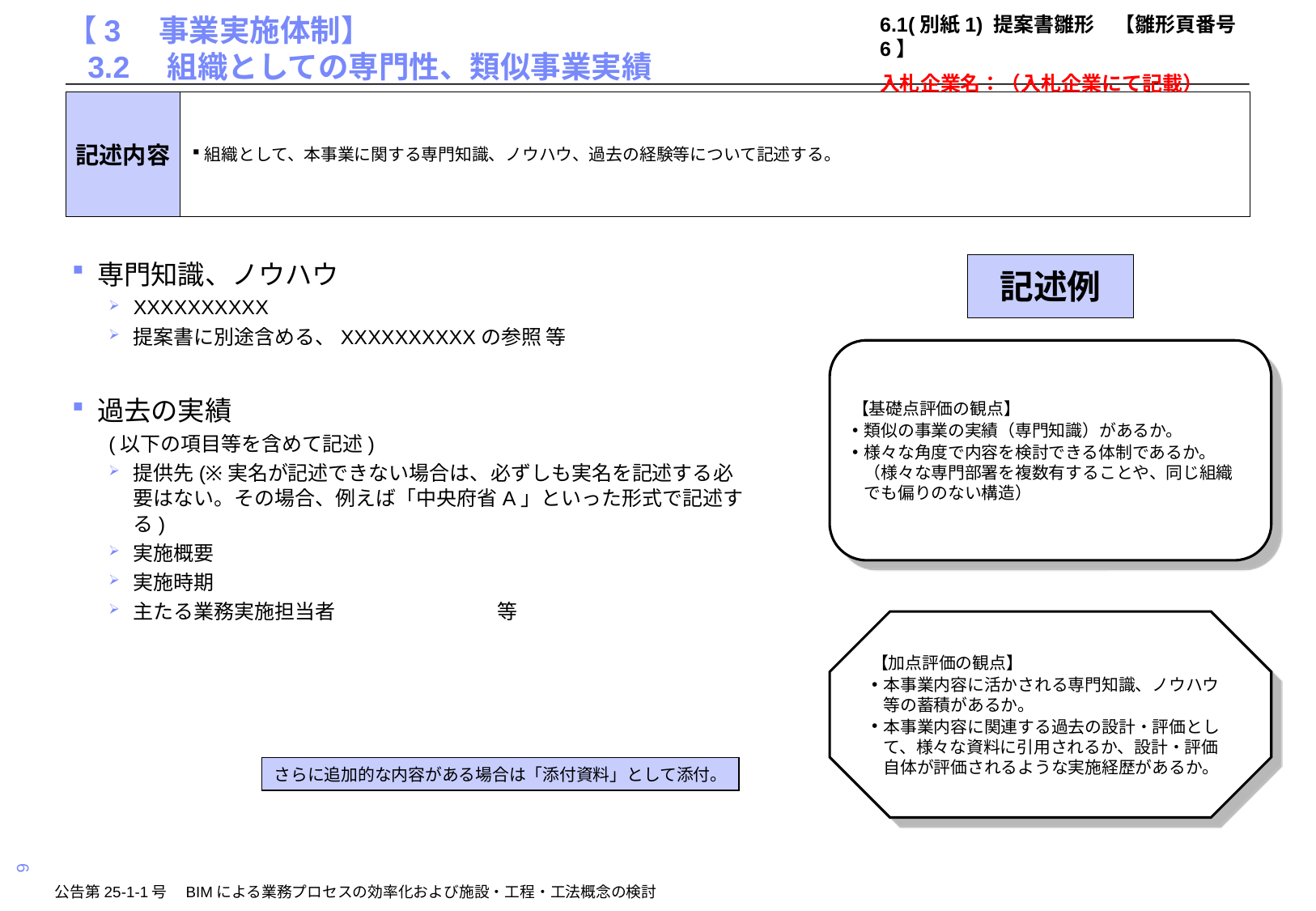

6.1(別紙1) 提案書雛形　【雛形頁番号6】
入札企業名：（入札企業にて記載）
# 【3　事業実施体制】 3.2　組織としての専門性、類似事業実績
記述内容
組織として、本事業に関する専門知識、ノウハウ、過去の経験等について記述する。

専門知識、ノウハウ
XXXXXXXXXX
提案書に別途含める、XXXXXXXXXXの参照 等

過去の実績
(以下の項目等を含めて記述)
提供先(※実名が記述できない場合は、必ずしも実名を記述する必要はない。その場合、例えば「中央府省A」といった形式で記述する)
実施概要
実施時期
主たる業務実施担当者		等

記述例
【基礎点評価の観点】
類似の事業の実績（専門知識）があるか。
様々な角度で内容を検討できる体制であるか。
（様々な専門部署を複数有することや、同じ組織でも偏りのない構造）
【加点評価の観点】
本事業内容に活かされる専門知識、ノウハウ等の蓄積があるか。
本事業内容に関連する過去の設計・評価として、様々な資料に引用されるか、設計・評価自体が評価されるような実施経歴があるか。
さらに追加的な内容がある場合は「添付資料」として添付。
6